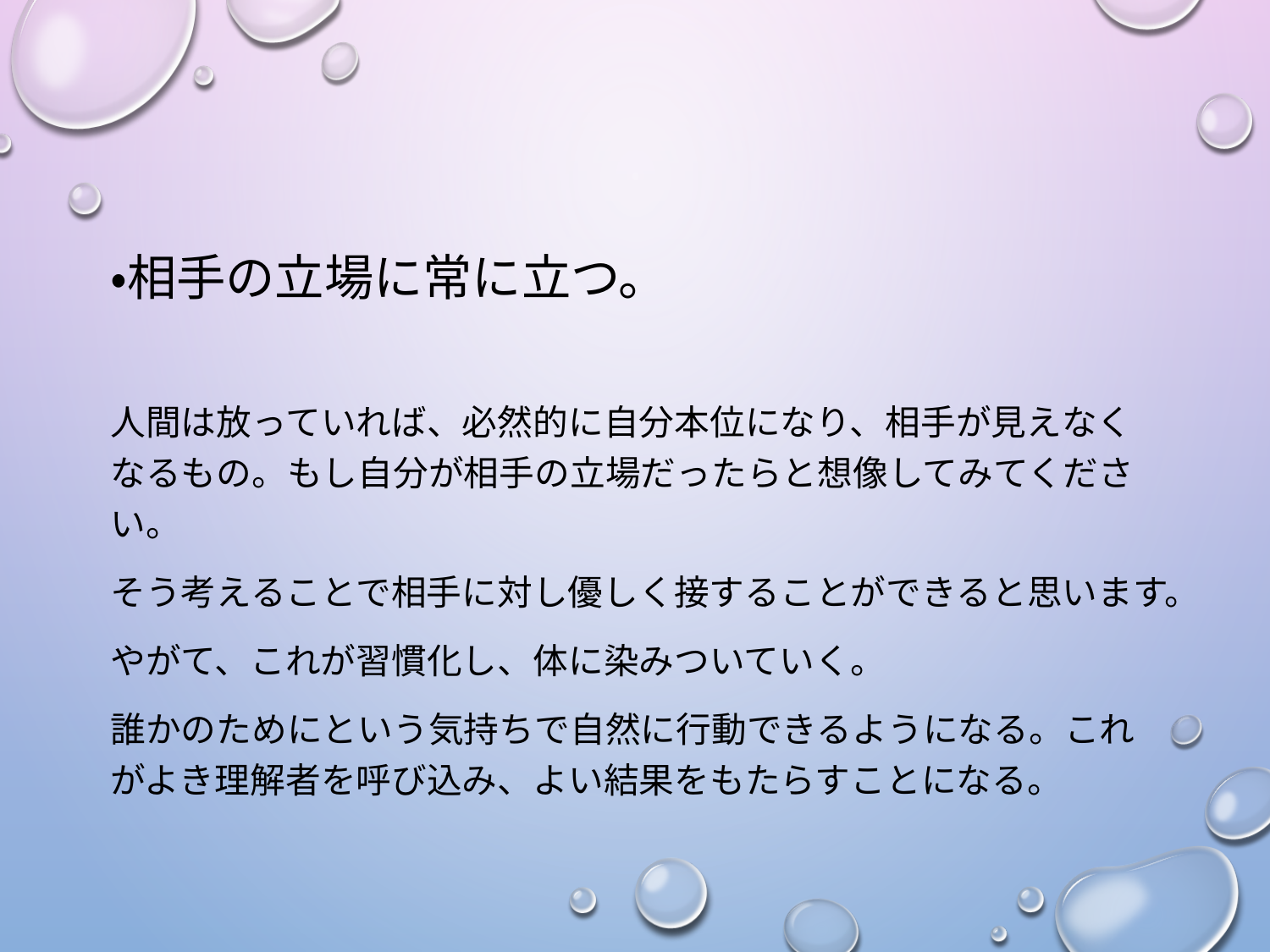

・相手の立場に常に立つ。

人間は放っていれば、必然的に自分本位になり、相手が見えなくなるもの。もし自分が相手の立場だったらと想像してみてください。
そう考えることで相手に対し優しく接することができると思います。
やがて、これが習慣化し、体に染みついていく。
誰かのためにという気持ちで自然に行動できるようになる。これがよき理解者を呼び込み、よい結果をもたらすことになる。